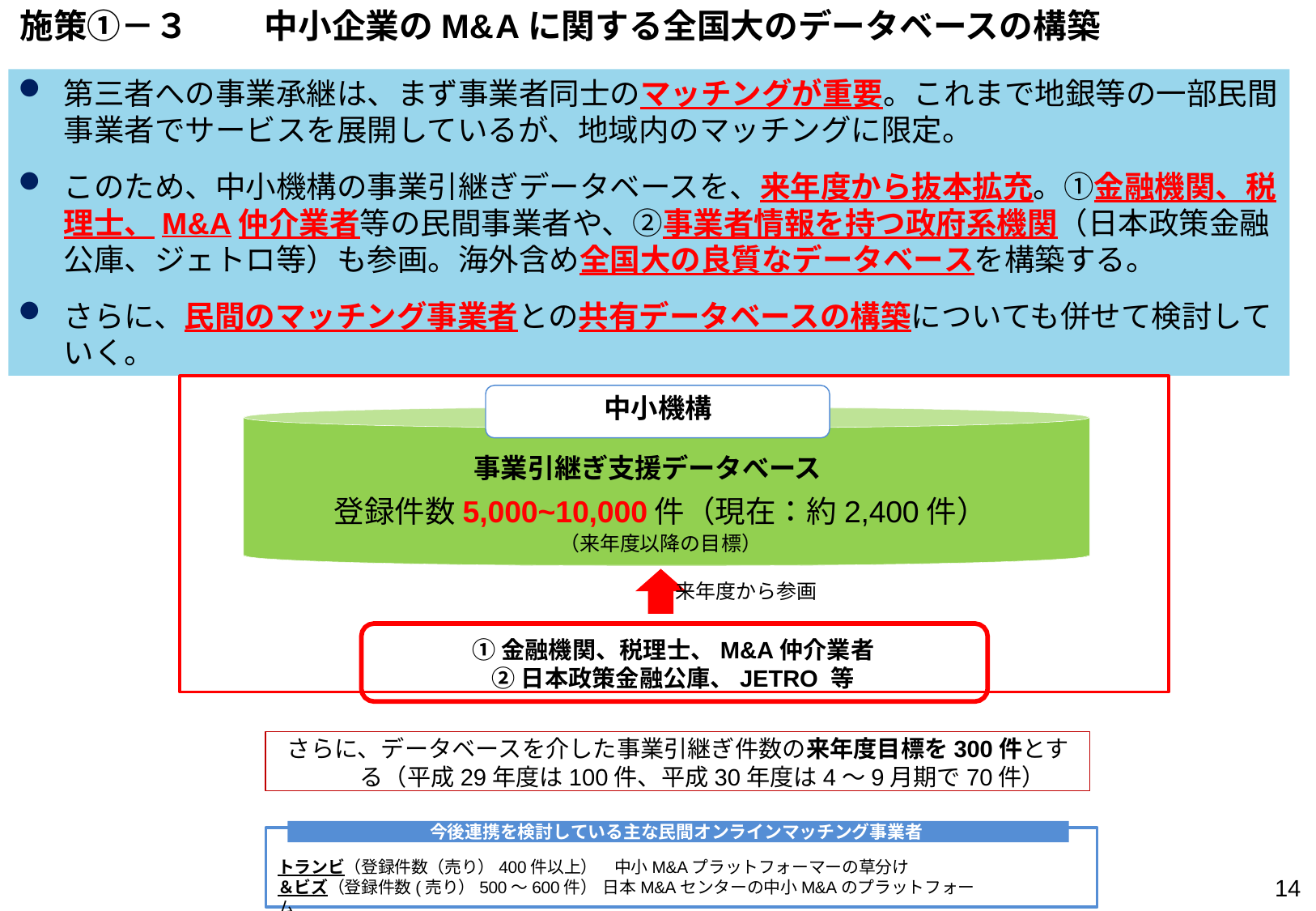

# 施策①－３	中小企業のM&Aに関する全国大のデータベースの構築

第三者への事業承継は、まず事業者同士のマッチングが重要。これまで地銀等の一部民間 事業者でサービスを展開しているが、地域内のマッチングに限定。
このため、中小機構の事業引継ぎデータベースを、来年度から抜本拡充。①金融機関、税 理士、M&A仲介業者等の民間事業者や、②事業者情報を持つ政府系機関（日本政策金融 公庫、ジェトロ等）も参画。海外含め全国大の良質なデータベースを構築する。
さらに、民間のマッチング事業者との共有データベースの構築についても併せて検討して いく。
中小機構
事業引継ぎ支援データべース
登録件数5,000~10,000件（現在：約2,400件）
（来年度以降の目標）
来年度から参画

①金融機関、税理士、M&A仲介業者
②日本政策金融公庫、JETRO	等

さらに、データベースを介した事業引継ぎ件数の来年度目標を300件とす る（平成29年度は100件、平成30年度は4～9月期で70件）
今後連携を検討している主な民間オンラインマッチング事業者

トランビ（登録件数（売り）400件以上）	中小M&Aプラットフォーマーの草分け
＆ビズ（登録件数(売り）500～600件）	日本M&Aセンターの中小M&Aのプラットフォーム
14